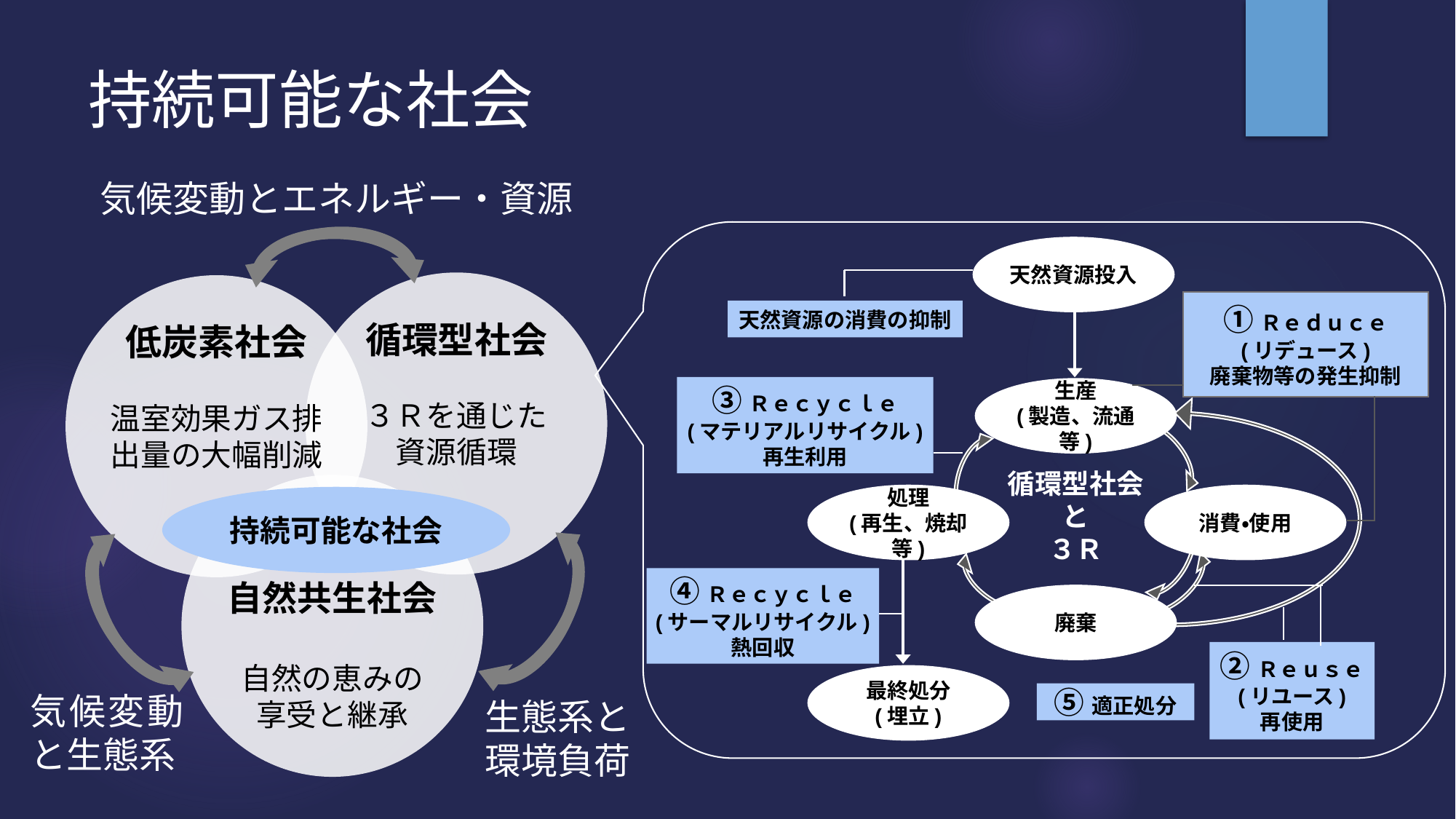

# 持続可能な社会
気候変動とエネルギー・資源

循環型社会

３Ｒを通じた
資源循環
低炭素社会

温室効果ガス排出量の大幅削減

自然共生社会

自然の恵みの
享受と継承
持続可能な社会

気候変動と生態系
生態系と
環境負荷

天然資源投入
①Ｒｅｄｕｃｅ
(リデュース)
廃棄物等の発生抑制
天然資源の消費の抑制

③Ｒｅｃｙｃｌｅ
(マテリアルリサイクル)
再生利用
生産
(製造、流通等)

循環型社会
と
３Ｒ
処理
(再生、焼却等)
消費・使用

④Ｒｅｃｙｃｌｅ
(サーマルリサイクル)
熱回収
廃棄
②Ｒｅｕｓｅ
(リユース)
再使用
最終処分
(埋立)
⑤適正処分